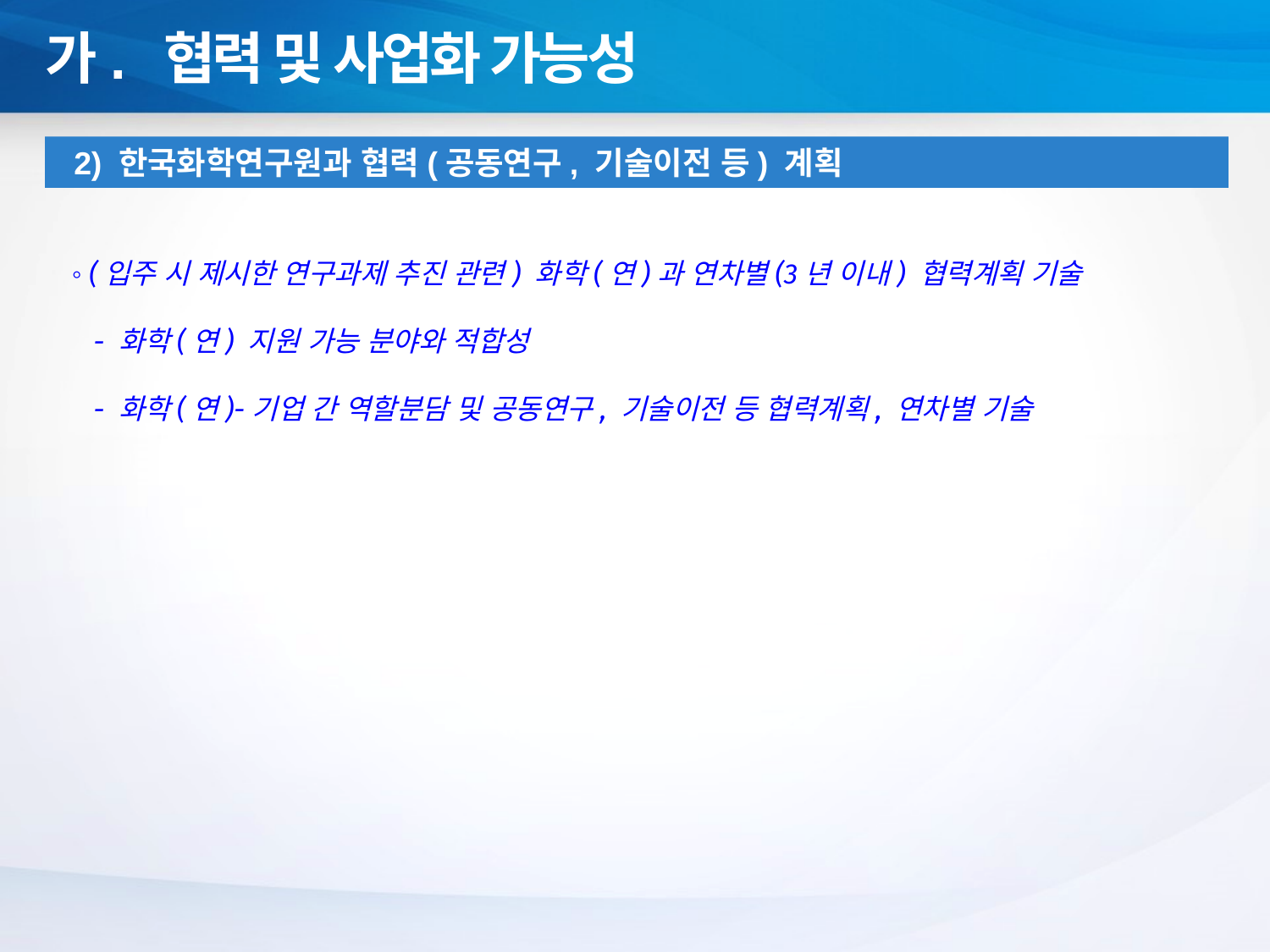

가.  협력 및 사업화 가능성
 2) 한국화학연구원과 협력(공동연구, 기술이전 등) 계획
◦ (입주 시 제시한 연구과제 추진 관련) 화학(연)과 연차별(3년 이내) 협력계획 기술
   - 화학(연) 지원 가능 분야와 적합성
   - 화학(연)-기업 간 역할분담 및 공동연구, 기술이전 등 협력계획, 연차별 기술